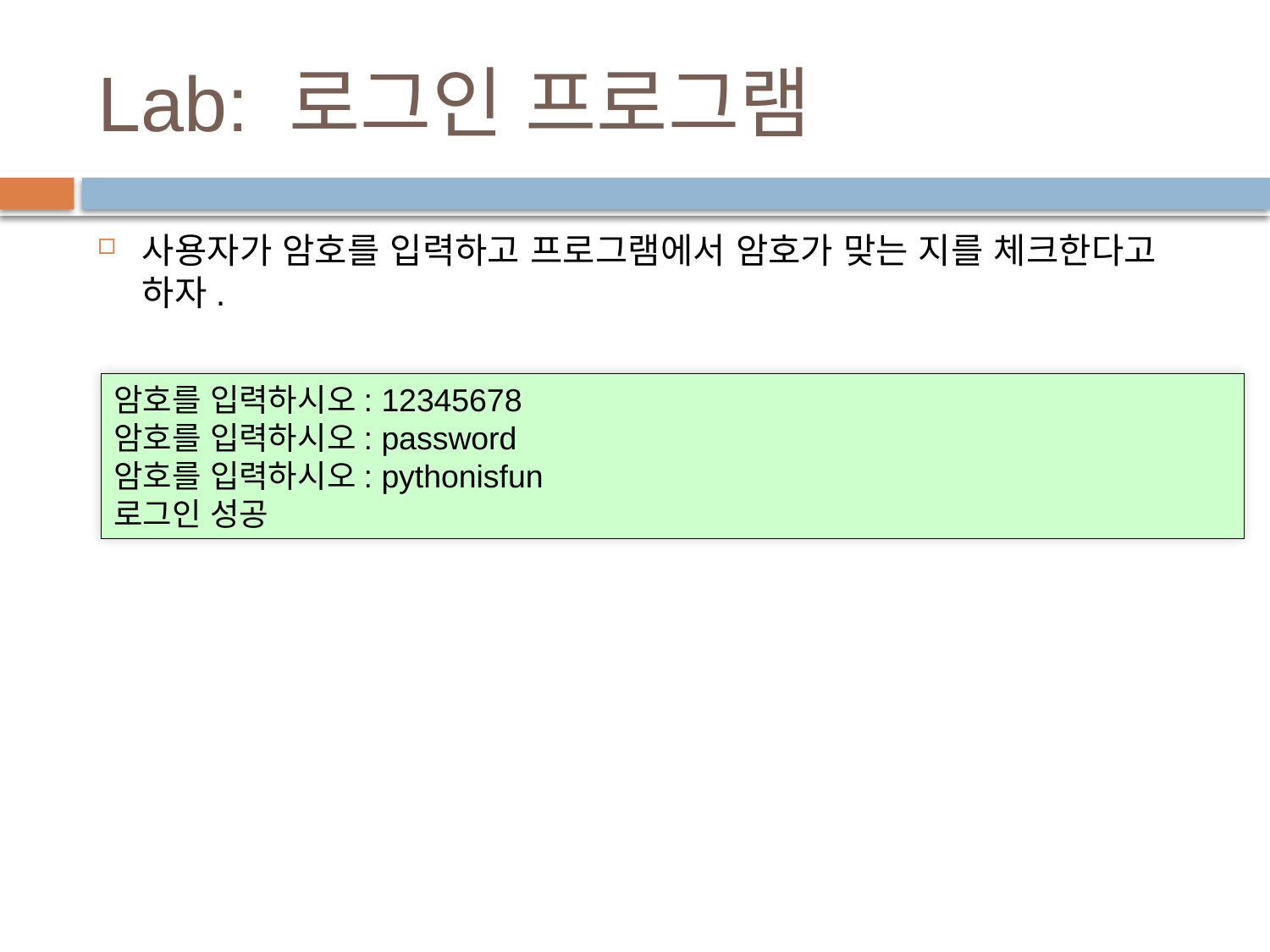

# Lab: 로그인 프로그램
사용자가 암호를 입력하고 프로그램에서 암호가 맞는 지를 체크한다고 하자.
암호를 입력하시오: 12345678
암호를 입력하시오: password
암호를 입력하시오: pythonisfun
로그인 성공